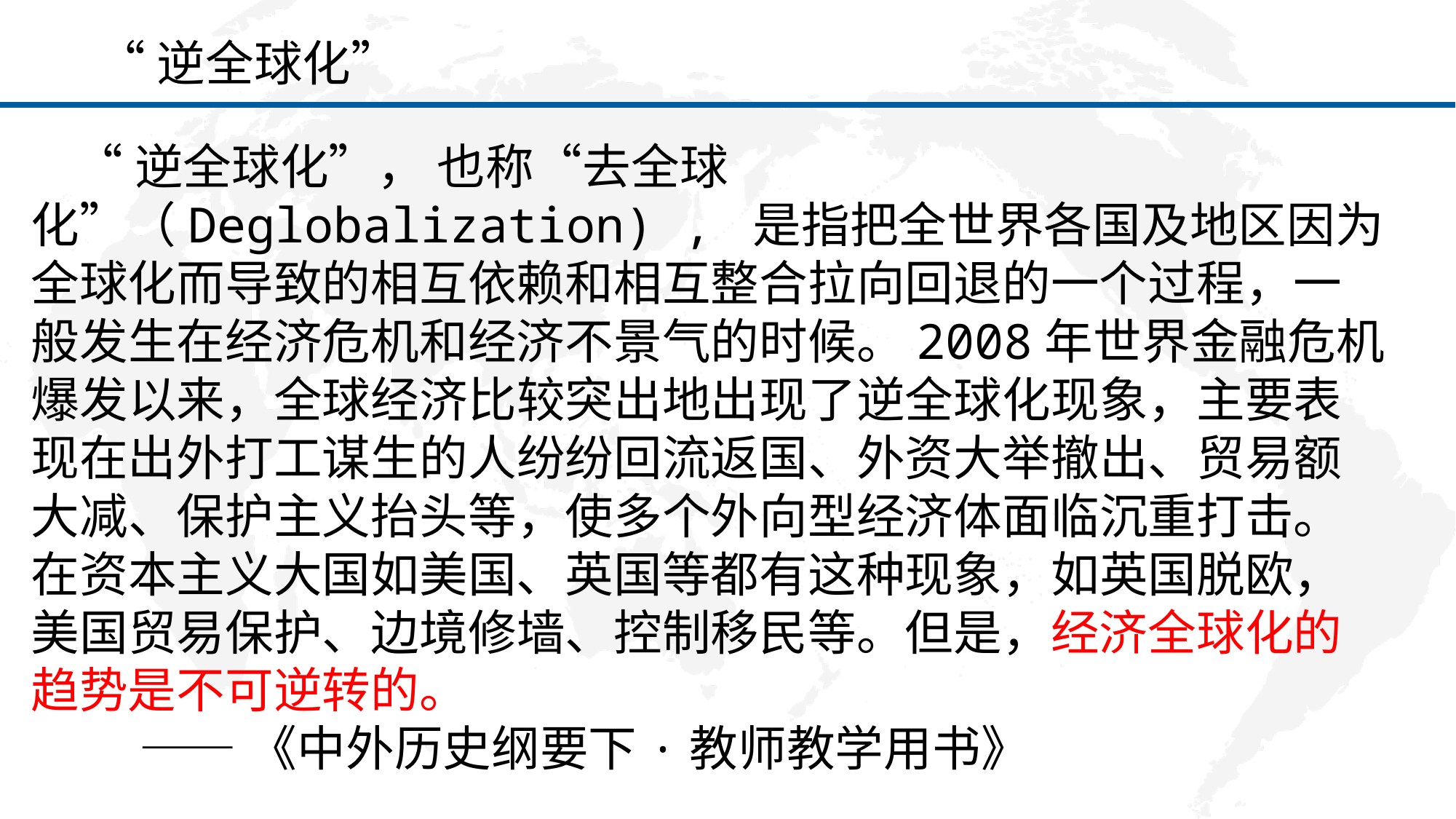

“逆全球化”
    “逆全球化”， 也称“去全球化”（Deglobalization) , 是指把全世界各国及地区因为全球化而导致的相互依赖和相互整合拉向回退的一个过程，一般发生在经济危机和经济不景气的时候。2008年世界金融危机爆发以来，全球经济比较突出地出现了逆全球化现象，主要表现在出外打工谋生的人纷纷回流返国、外资大举撤出、贸易额大减、保护主义抬头等，使多个外向型经济体面临沉重打击。在资本主义大国如美国、英国等都有这种现象，如英国脱欧，美国贸易保护、边境修墙、控制移民等。但是，经济全球化的趋势是不可逆转的。
          ——《中外历史纲要下·教师教学用书》